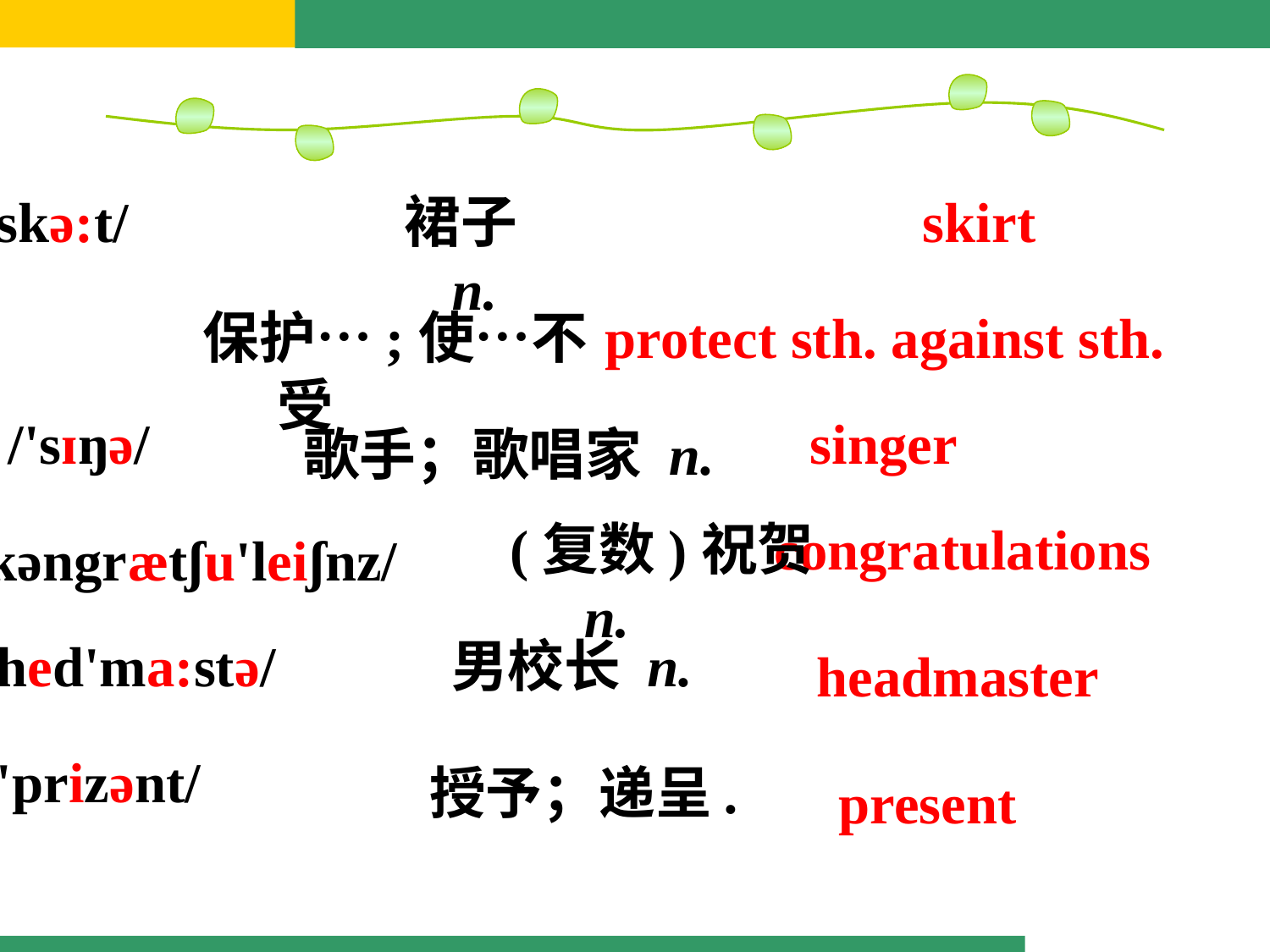

/skə:t/
裙子 n.
skirt

保护…;使…不受
protect sth. against sth.
/'sɪŋə/
 singer
歌手；歌唱家 n.
(复数)祝贺 n.
congratulations
/kəngrætʃu'leiʃnz/
/hed'ma:stə/
男校长 n.
headmaster
/'prizənt/
授予；递呈.
present